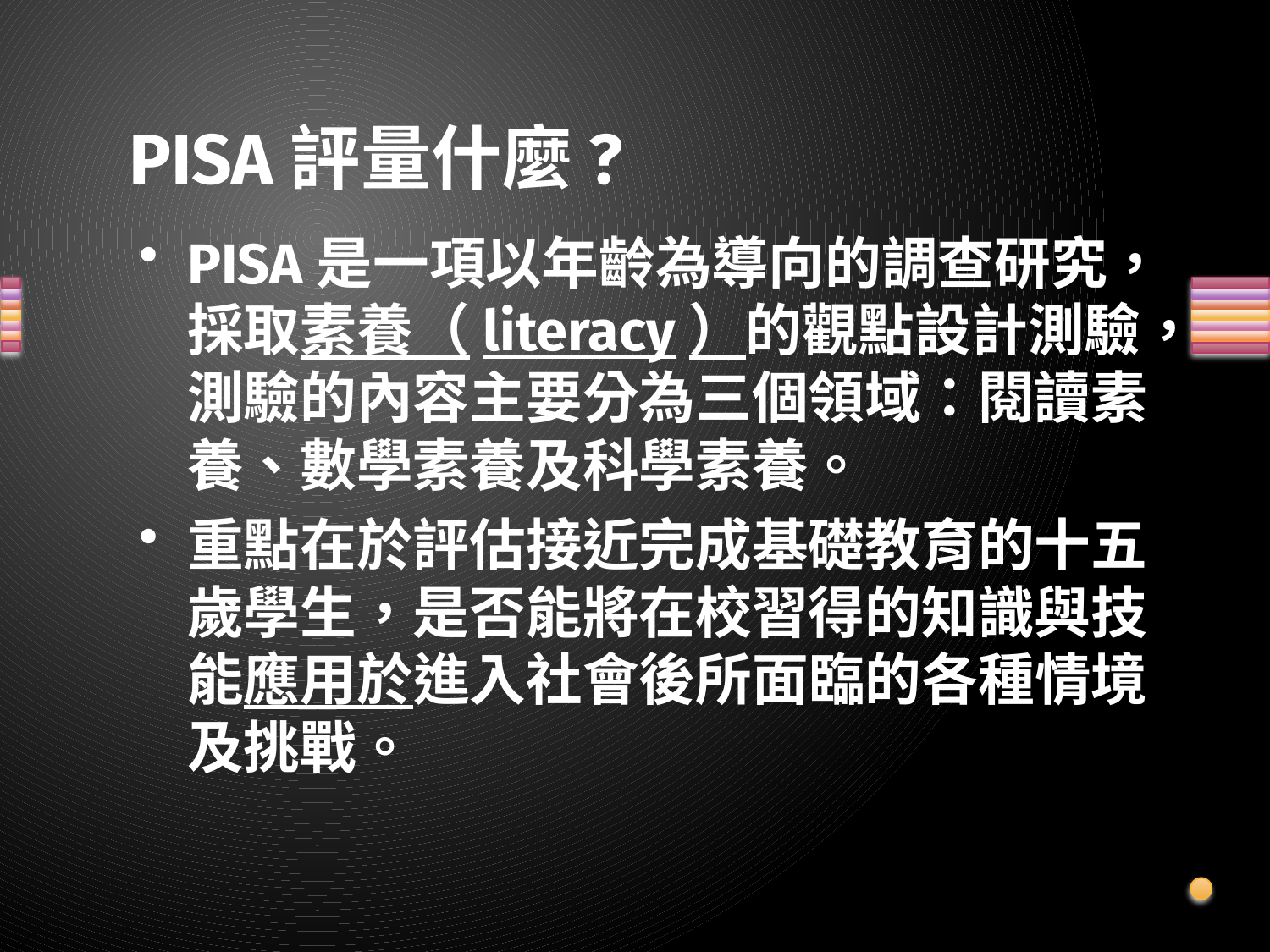

# PISA評量什麼?

PISA是一項以年齡為導向的調查研究，採取素養（literacy）的觀點設計測驗，測驗的內容主要分為三個領域：閱讀素養、數學素養及科學素養。
重點在於評估接近完成基礎教育的十五歲學生，是否能將在校習得的知識與技能應用於進入社會後所面臨的各種情境及挑戰。